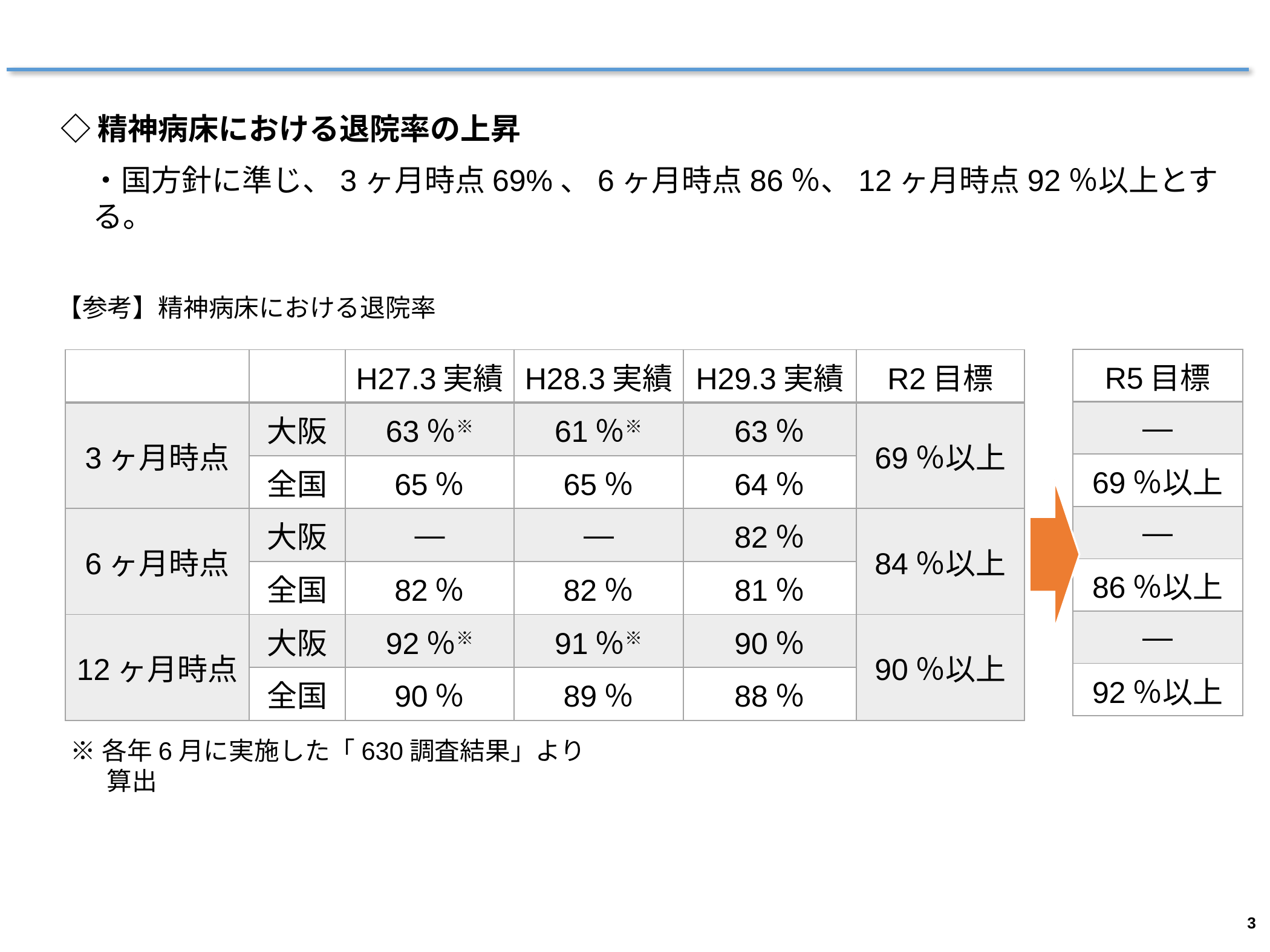

◇ 精神病床における退院率の上昇
　　・国方針に準じ、3ヶ月時点69%、6ヶ月時点86％、12ヶ月時点92％以上とする。

【参考】精神病床における退院率

| R5目標 |
| --- |
| — |
| 69％以上 |
| — |
| 86％以上 |
| — |
| 92％以上 |
|  |  | H27.3実績 | H28.3実績 | H29.3実績 | R2目標 |
| --- | --- | --- | --- | --- | --- |
| 3ヶ月時点 | 大阪 | 63％※ | 61％※ | 63％ | 69％以上 |
|  | 全国 | 65％ | 65％ | 64％ |  |
| 6ヶ月時点 | 大阪 | — | — | 82％ | 84％以上 |
|  | 全国 | 82％ | 82％ | 81％ |  |
| 12ヶ月時点 | 大阪 | 92％※ | 91％※ | 90％ | 90％以上 |
|  | 全国 | 90％ | 89％ | 88％ |  |

※各年6月に実施した「630調査結果」より算出
3